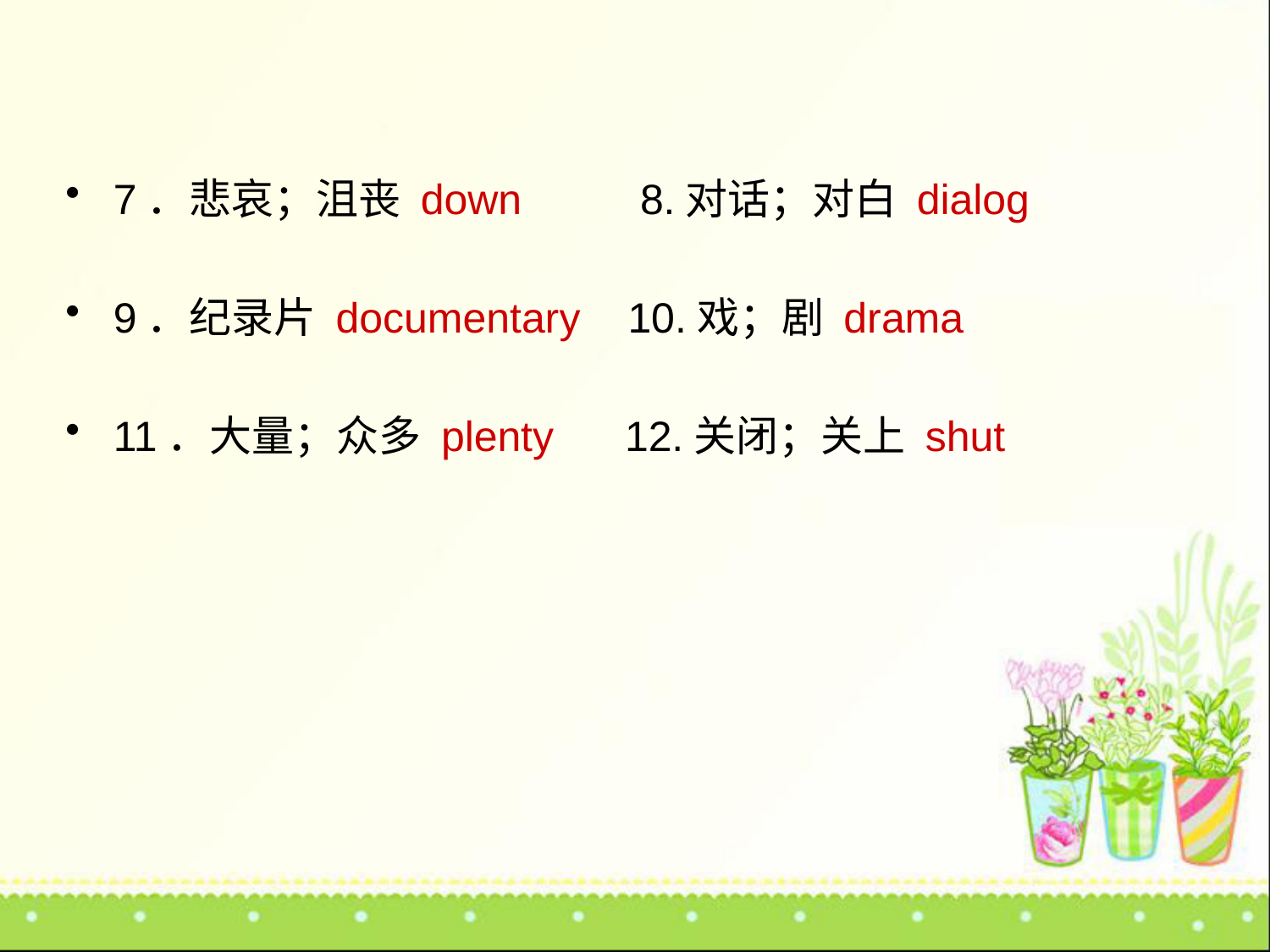

7．悲哀；沮丧 down          8.对话；对白 dialog

9．纪录片 documentary    10.戏；剧 drama

11．大量；众多 plenty      12.关闭；关上 shut